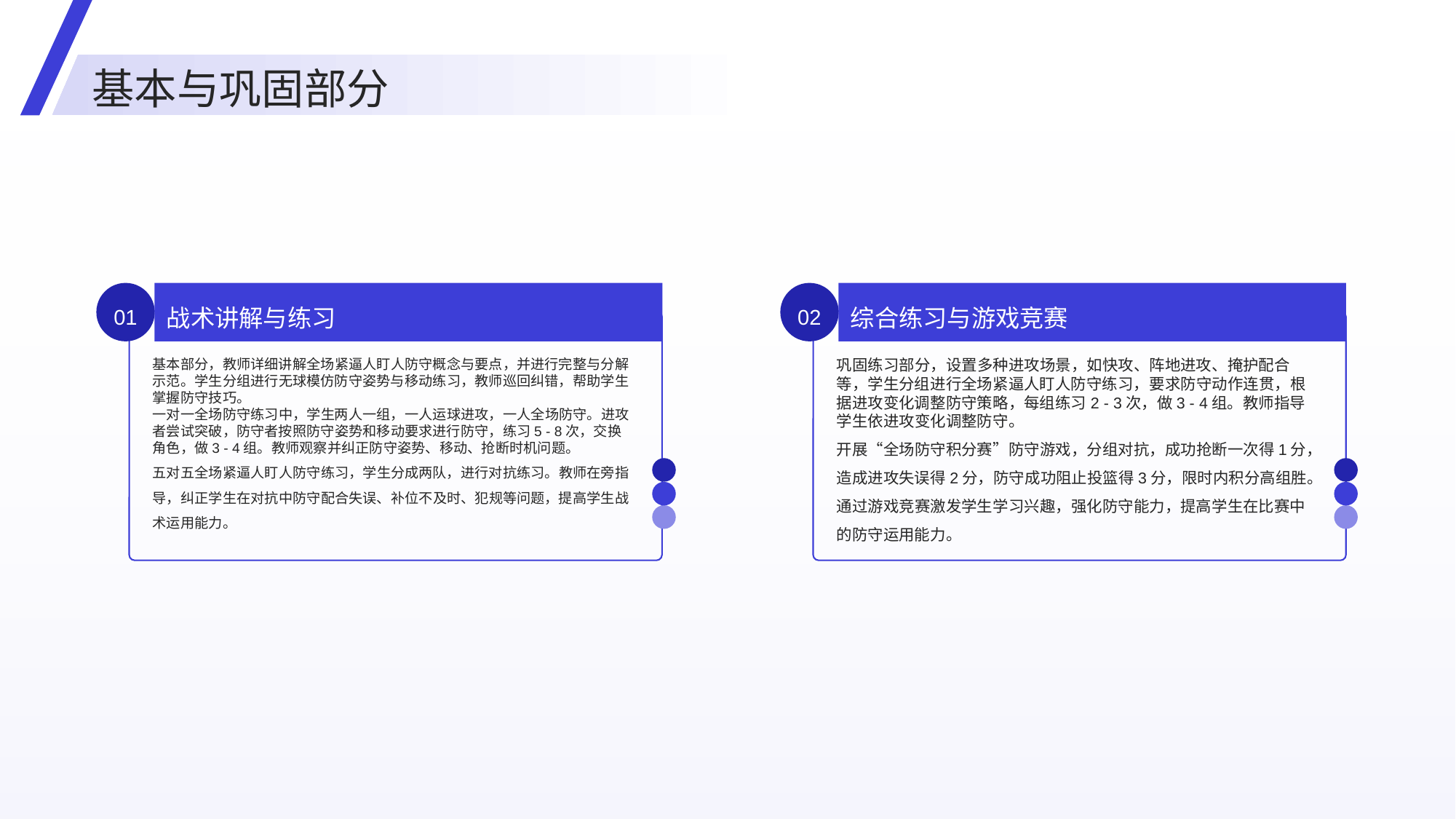

基本与巩固部分

战术讲解与练习
综合练习与游戏竞赛
02
01

基本部分，教师详细讲解全场紧逼人盯人防守概念与要点，并进行完整与分解示范。学生分组进行无球模仿防守姿势与移动练习，教师巡回纠错，帮助学生掌握防守技巧。
一对一全场防守练习中，学生两人一组，一人运球进攻，一人全场防守。进攻者尝试突破，防守者按照防守姿势和移动要求进行防守，练习5 - 8次，交换角色，做3 - 4组。教师观察并纠正防守姿势、移动、抢断时机问题。
五对五全场紧逼人盯人防守练习，学生分成两队，进行对抗练习。教师在旁指导，纠正学生在对抗中防守配合失误、补位不及时、犯规等问题，提高学生战术运用能力。
巩固练习部分，设置多种进攻场景，如快攻、阵地进攻、掩护配合等，学生分组进行全场紧逼人盯人防守练习，要求防守动作连贯，根据进攻变化调整防守策略，每组练习2 - 3次，做3 - 4组。教师指导学生依进攻变化调整防守。
开展“全场防守积分赛”防守游戏，分组对抗，成功抢断一次得1分，造成进攻失误得2分，防守成功阻止投篮得3分，限时内积分高组胜。通过游戏竞赛激发学生学习兴趣，强化防守能力，提高学生在比赛中的防守运用能力。